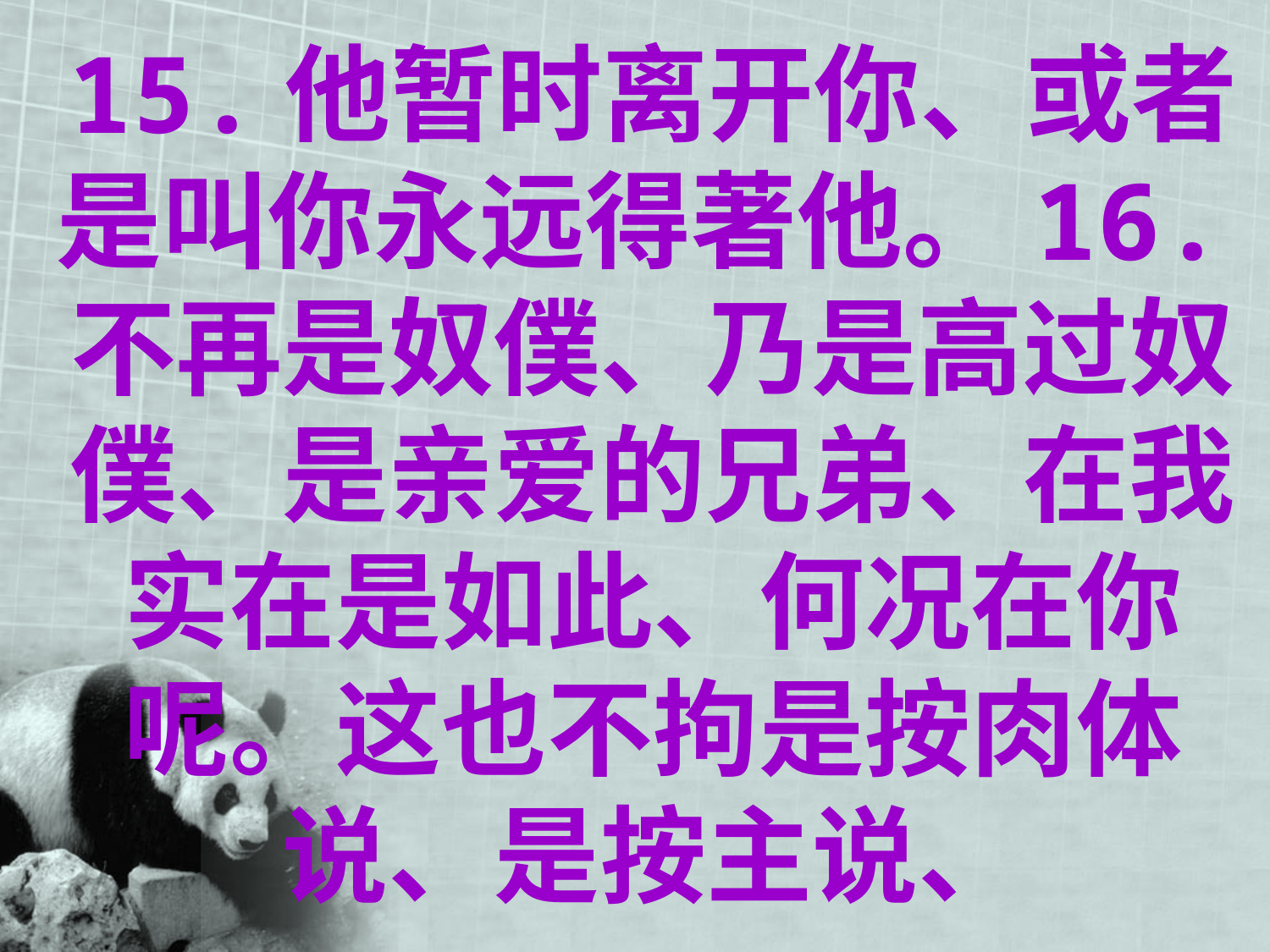

15.他暂时离开你、或者是叫你永远得著他。16.不再是奴僕、乃是高过奴僕、是亲爱的兄弟、在我实在是如此、何况在你呢。这也不拘是按肉体说、是按主说、